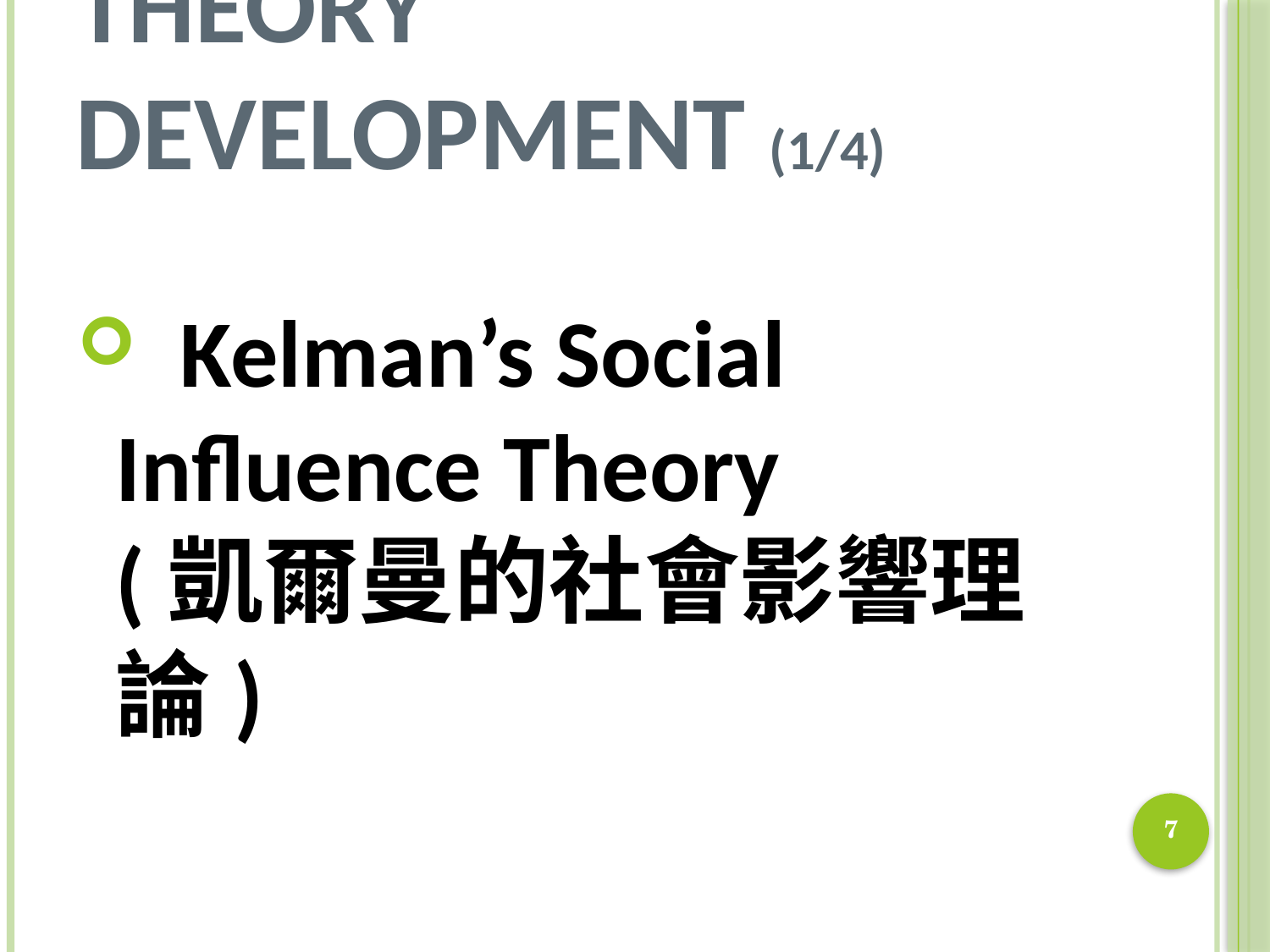

# Theory Development (1/4)
  Kelman’s Social
Influence Theory
(凱爾曼的社會影響理論)

7